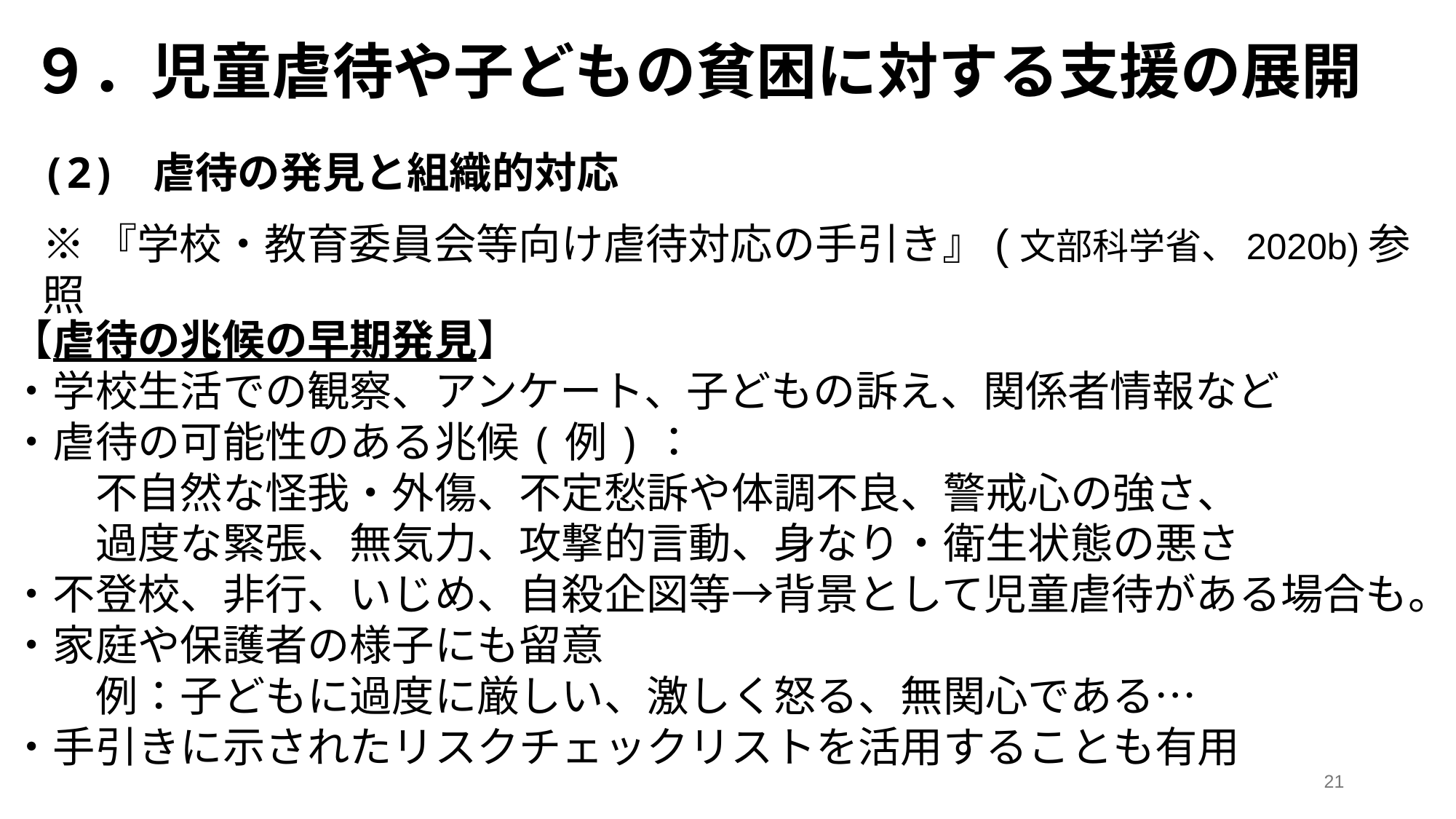

# ９．児童虐待や子どもの貧困に対する支援の展開
(2) 虐待の発見と組織的対応
※『学校・教育委員会等向け虐待対応の手引き』(文部科学省、2020b)参照
【虐待の兆候の早期発見】
・学校生活での観察、アンケート、子どもの訴え、関係者情報など
・虐待の可能性のある兆候(例)：
　　不自然な怪我・外傷、不定愁訴や体調不良、警戒心の強さ、
　　過度な緊張、無気力、攻撃的言動、身なり・衛生状態の悪さ
・不登校、非行、いじめ、自殺企図等→背景として児童虐待がある場合も。
・家庭や保護者の様子にも留意
　　例：子どもに過度に厳しい、激しく怒る、無関心である…
・手引きに示されたリスクチェックリストを活用することも有用
21